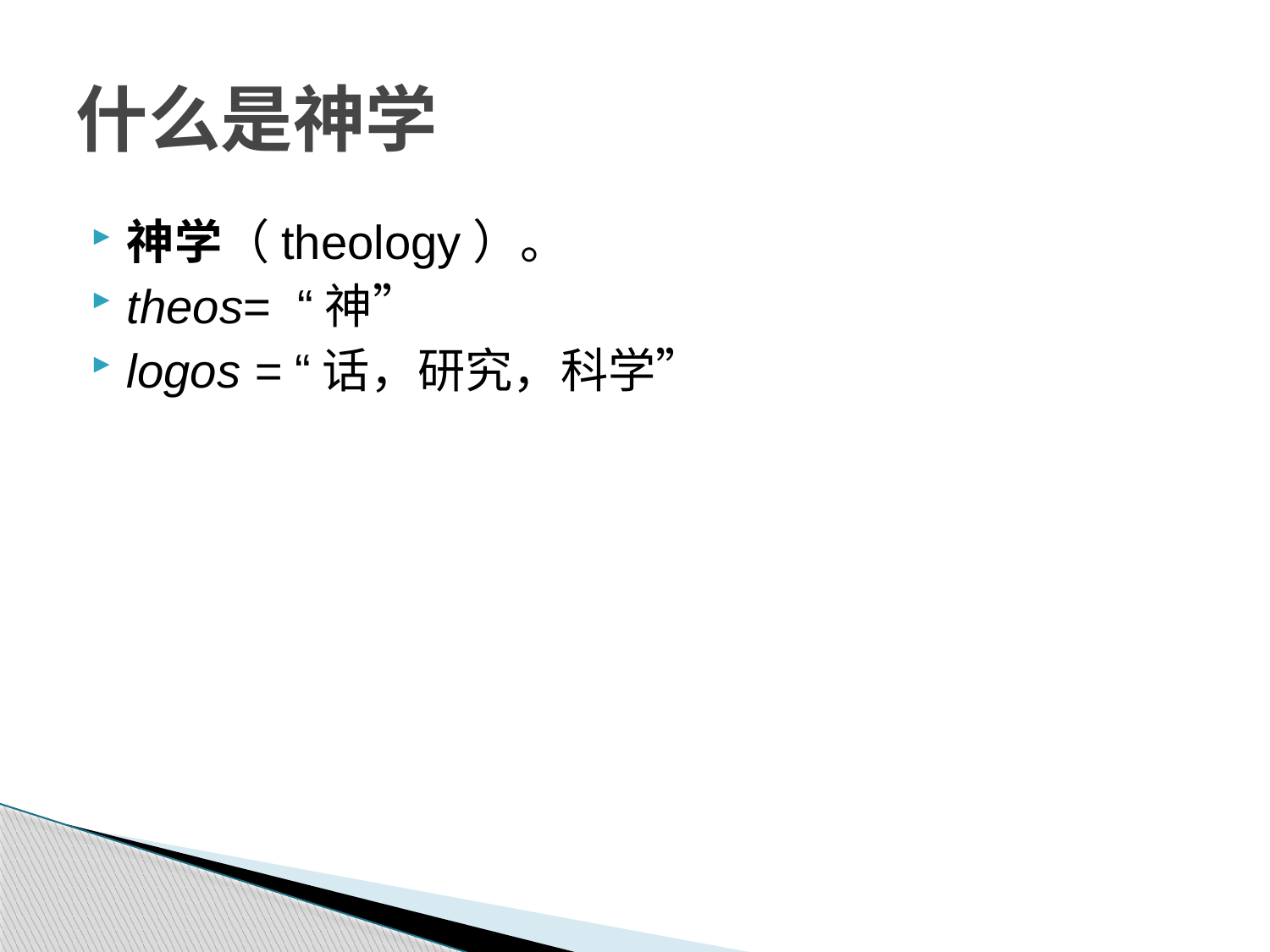

# 什么是神学
神学（theology）。
theos=  “神”
logos = “话，研究，科学”